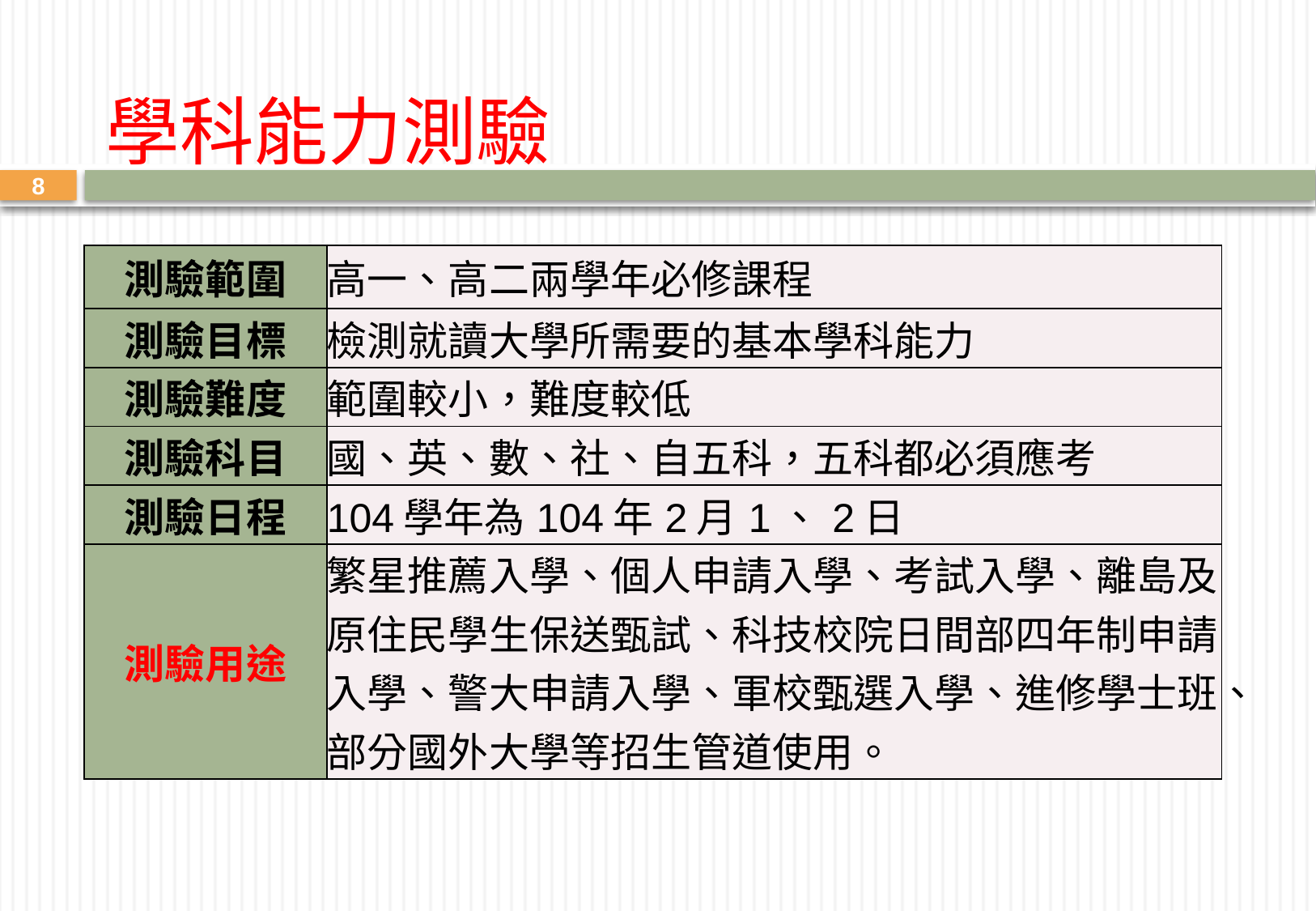

# 學科能力測驗
8
| 測驗範圍 | 高一、高二兩學年必修課程 |
| --- | --- |
| 測驗目標 | 檢測就讀大學所需要的基本學科能力 |
| 測驗難度 | 範圍較小，難度較低 |
| 測驗科目 | 國、英、數、社、自五科，五科都必須應考 |
| 測驗日程 | 104學年為104年2月1、2日 |
| 測驗用途 | 繁星推薦入學、個人申請入學、考試入學、離島及原住民學生保送甄試、科技校院日間部四年制申請入學、警大申請入學、軍校甄選入學、進修學士班、部分國外大學等招生管道使用。 |